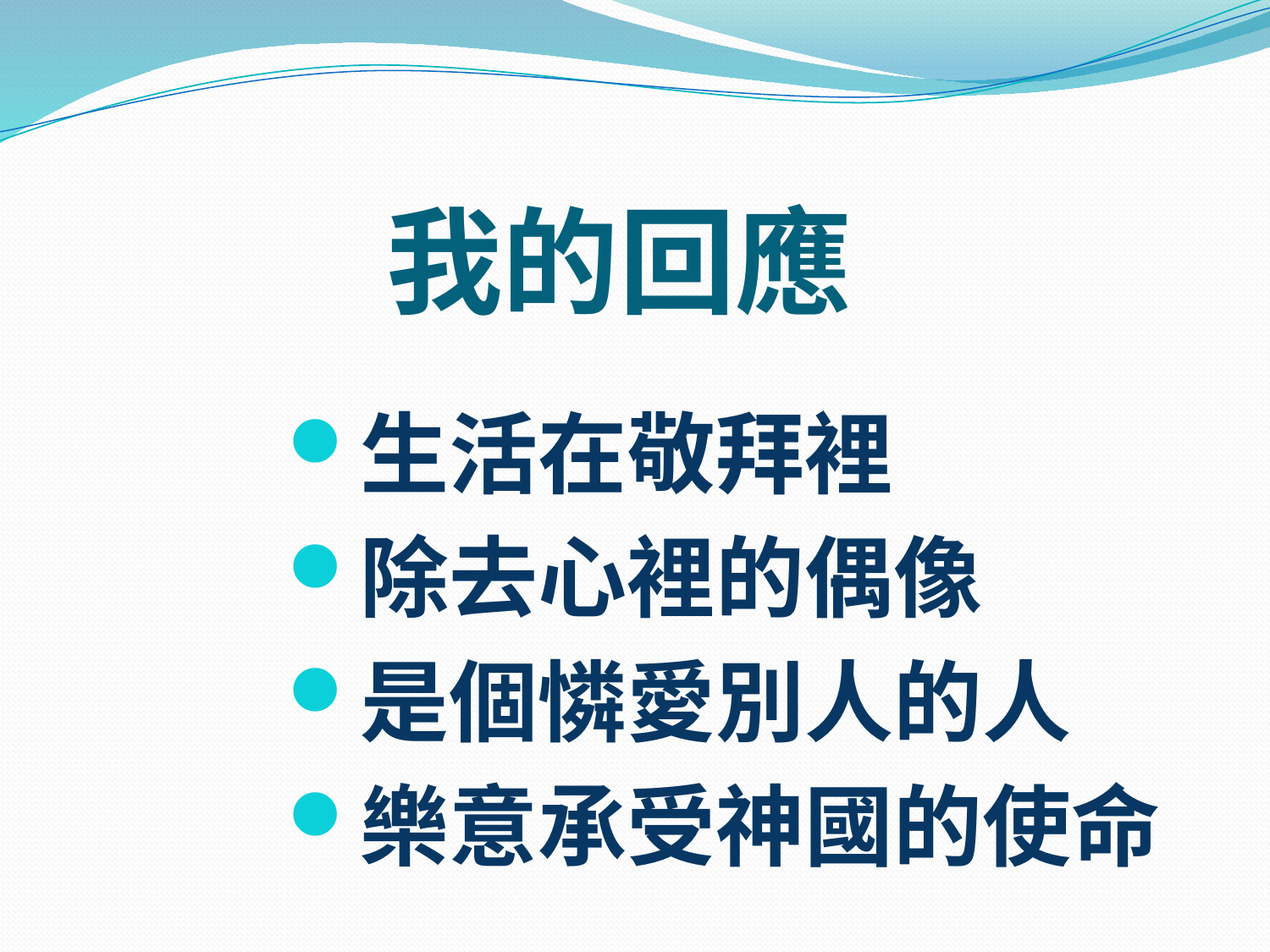

# 我的回應
生活在敬拜裡
除去心裡的偶像
是個憐愛別人的人
樂意承受神國的使命